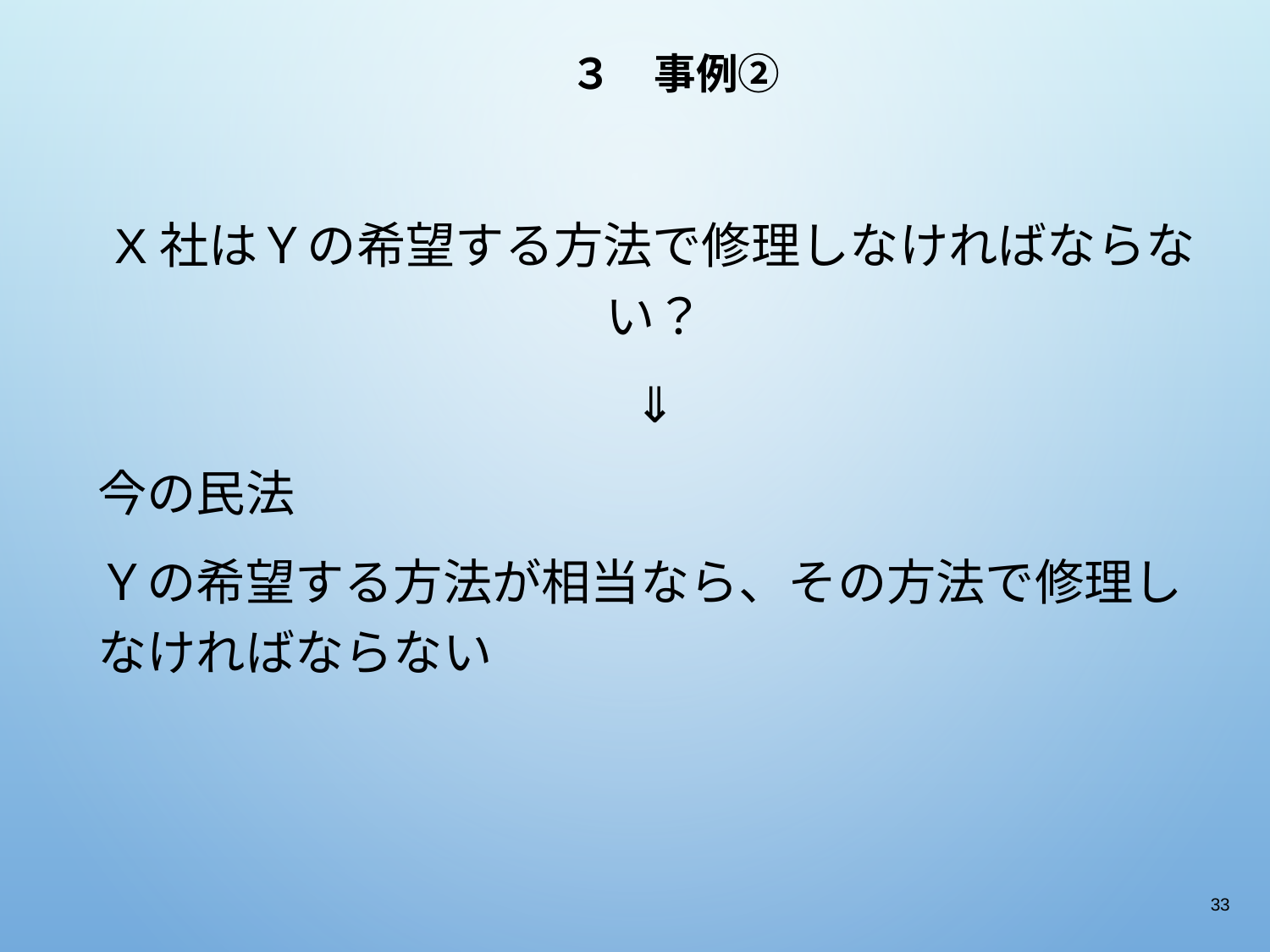

# ３　事例②
X社はＹの希望する方法で修理しなければならない？
⇓
今の民法
Ｙの希望する方法が相当なら、その方法で修理しなければならない

33